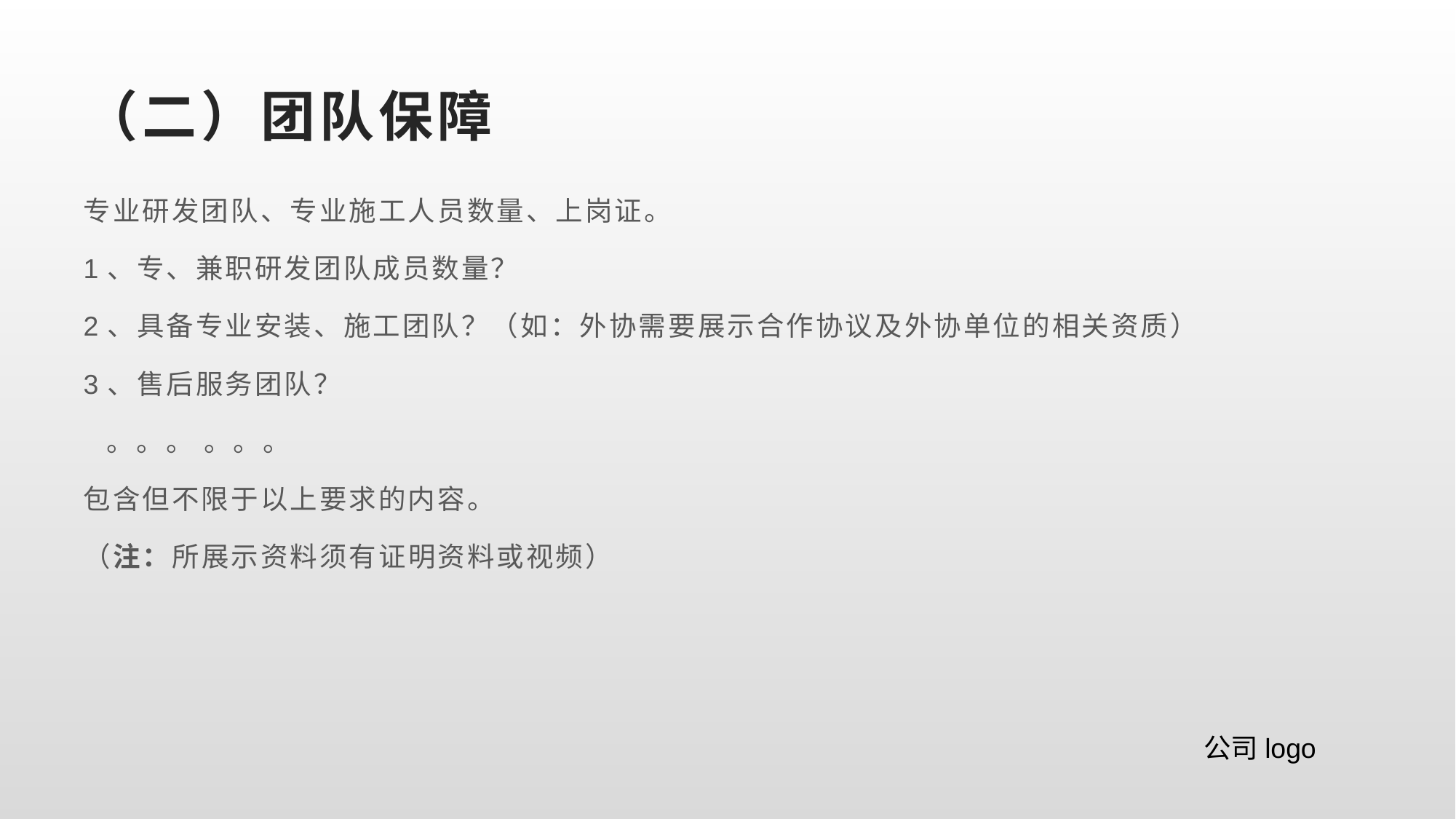

# （二）团队保障
专业研发团队、专业施工人员数量、上岗证。
1、专、兼职研发团队成员数量？
2、具备专业安装、施工团队？（如：外协需要展示合作协议及外协单位的相关资质）
3、售后服务团队？
  。。。 。。。
包含但不限于以上要求的内容。
（注：所展示资料须有证明资料或视频）